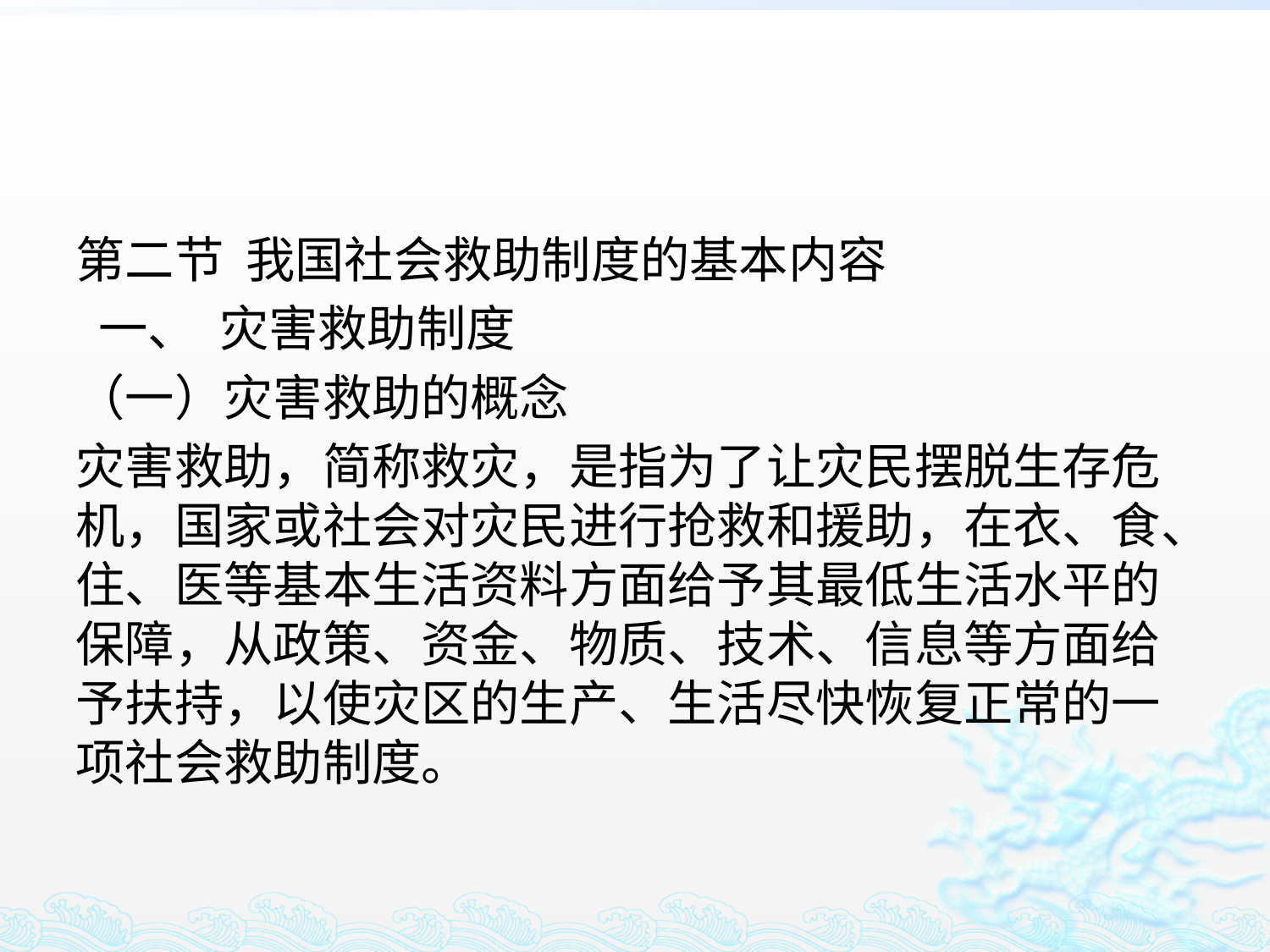

#
第二节  我国社会救助制度的基本内容
 一、  灾害救助制度
（一）灾害救助的概念
灾害救助，简称救灾，是指为了让灾民摆脱生存危机，国家或社会对灾民进行抢救和援助，在衣、食、住、医等基本生活资料方面给予其最低生活水平的保障，从政策、资金、物质、技术、信息等方面给予扶持，以使灾区的生产、生活尽快恢复正常的一项社会救助制度。